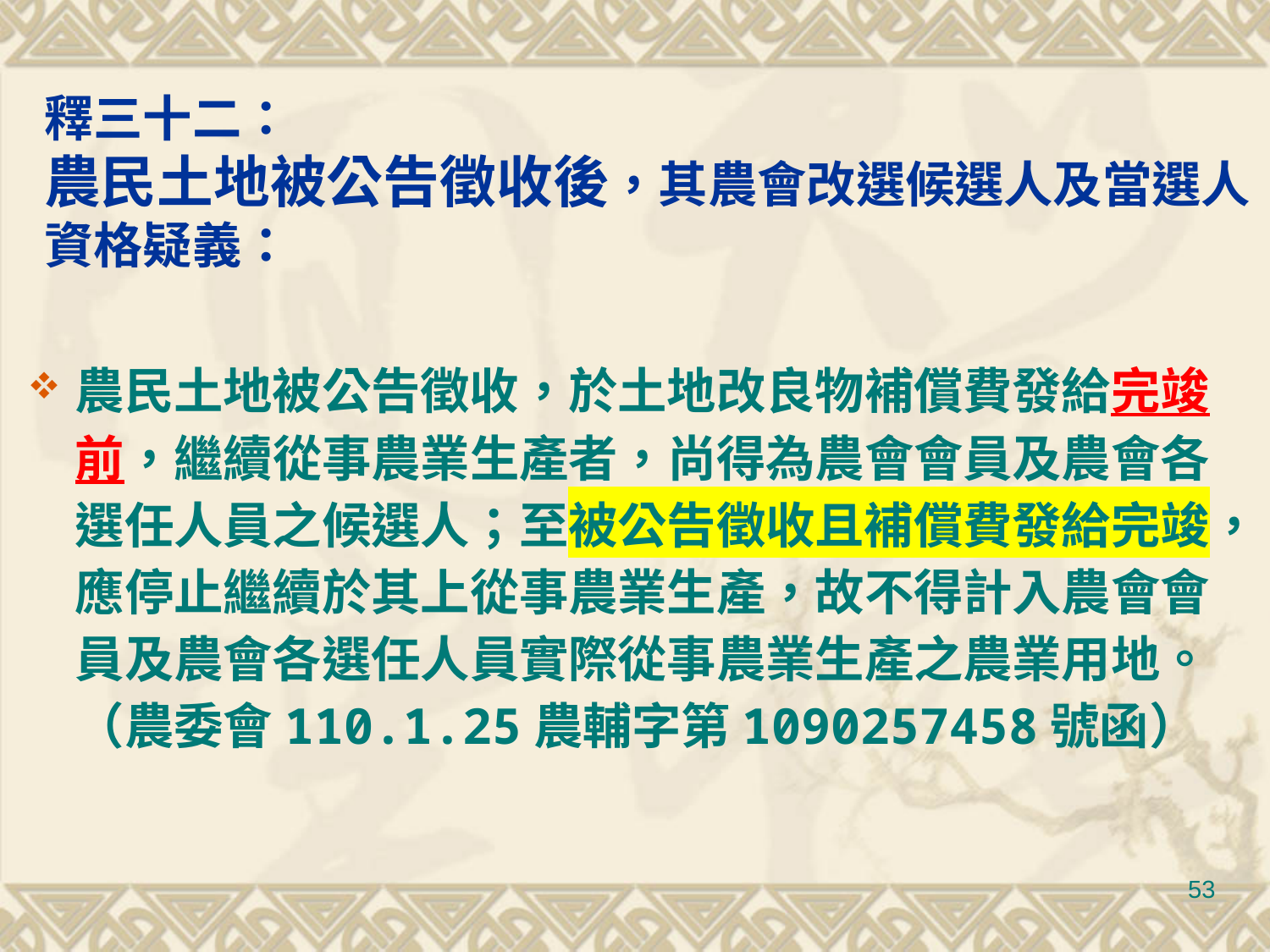

# 釋三十二： 農民土地被公告徵收後，其農會改選候選人及當選人資格疑義：
農民土地被公告徵收，於土地改良物補償費發給完竣前，繼續從事農業生產者，尚得為農會會員及農會各選任人員之候選人；至被公告徵收且補償費發給完竣，應停止繼續於其上從事農業生產，故不得計入農會會員及農會各選任人員實際從事農業生產之農業用地。（農委會110.1.25農輔字第1090257458號函）
53